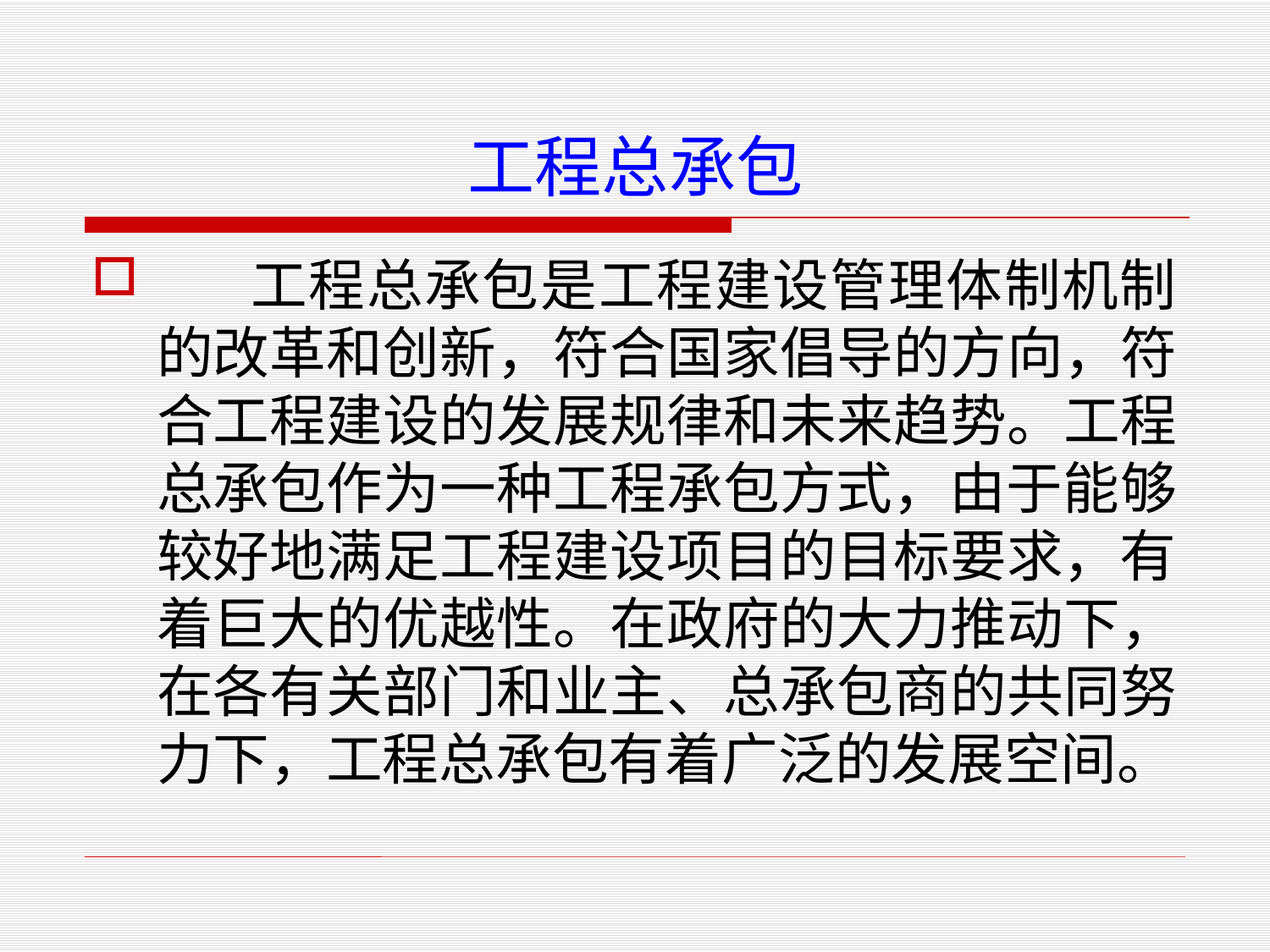

# 工程总承包
      工程总承包是工程建设管理体制机制的改革和创新，符合国家倡导的方向，符合工程建设的发展规律和未来趋势。工程总承包作为一种工程承包方式，由于能够较好地满足工程建设项目的目标要求，有着巨大的优越性。在政府的大力推动下，在各有关部门和业主、总承包商的共同努力下，工程总承包有着广泛的发展空间。